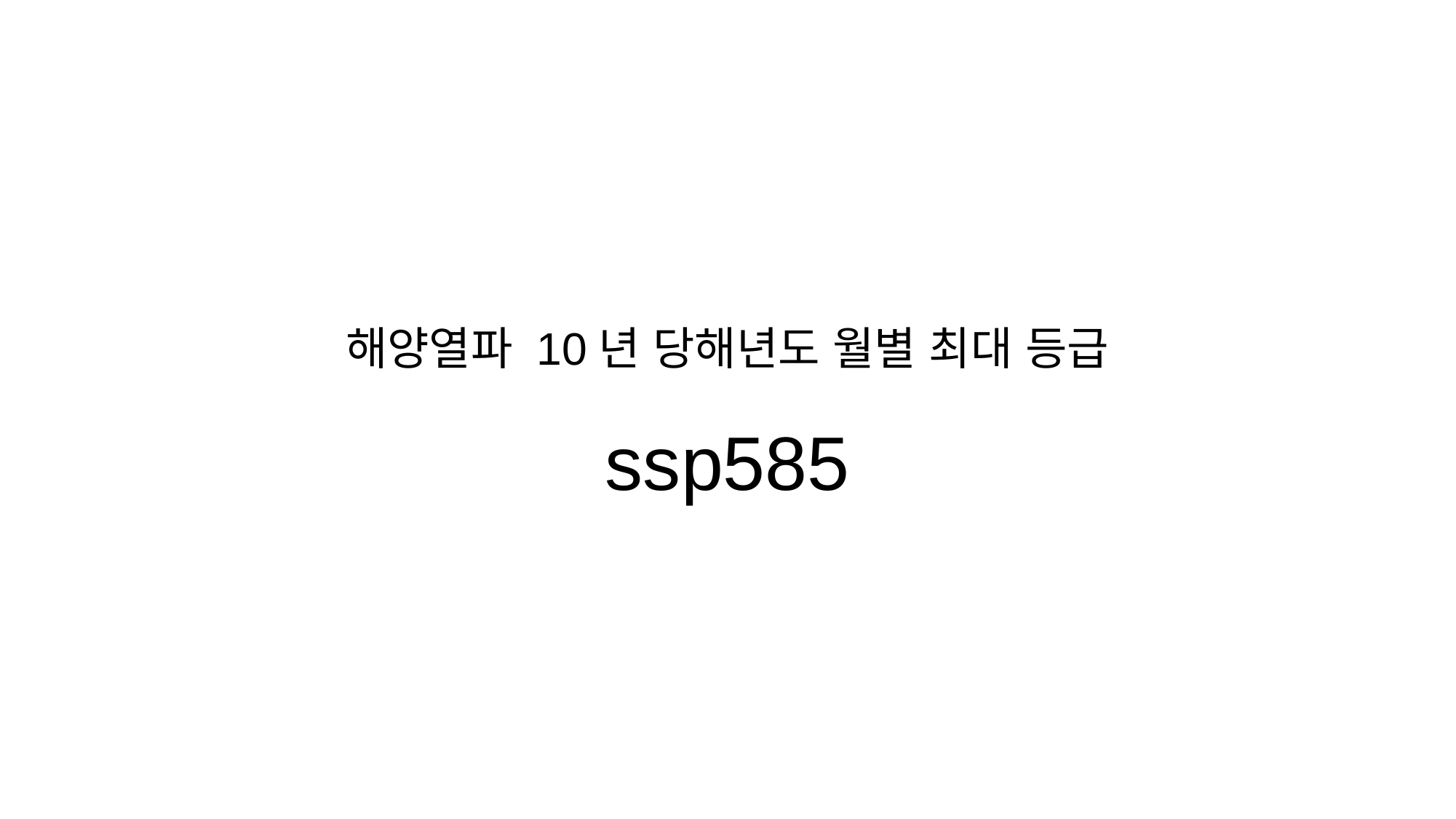

해양열파 10년 당해년도 월별 최대 등급
ssp585